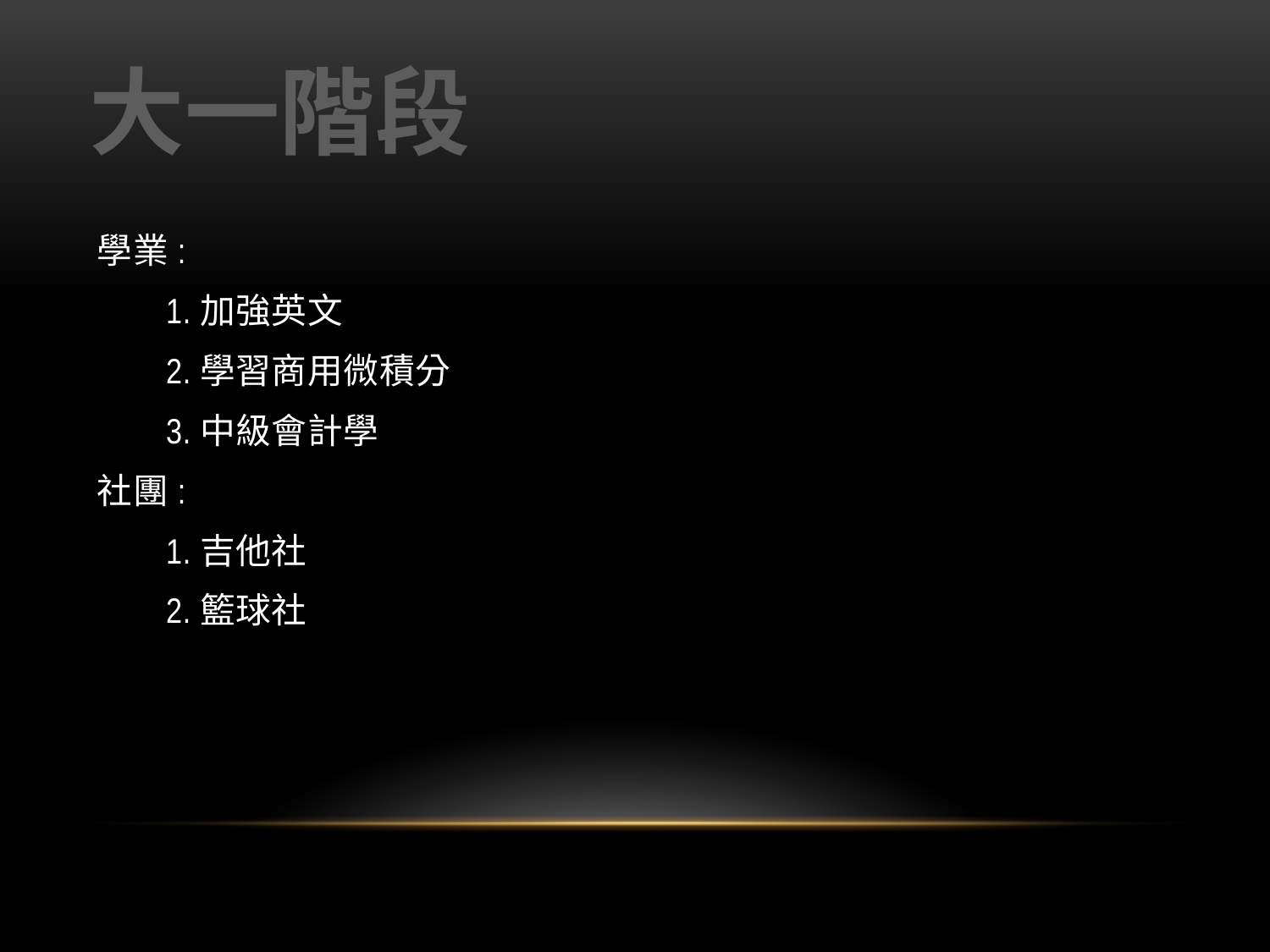

大一階段
學業:
        1.加強英文
        2.學習商用微積分
        3.中級會計學
社團:
        1.吉他社
        2.籃球社